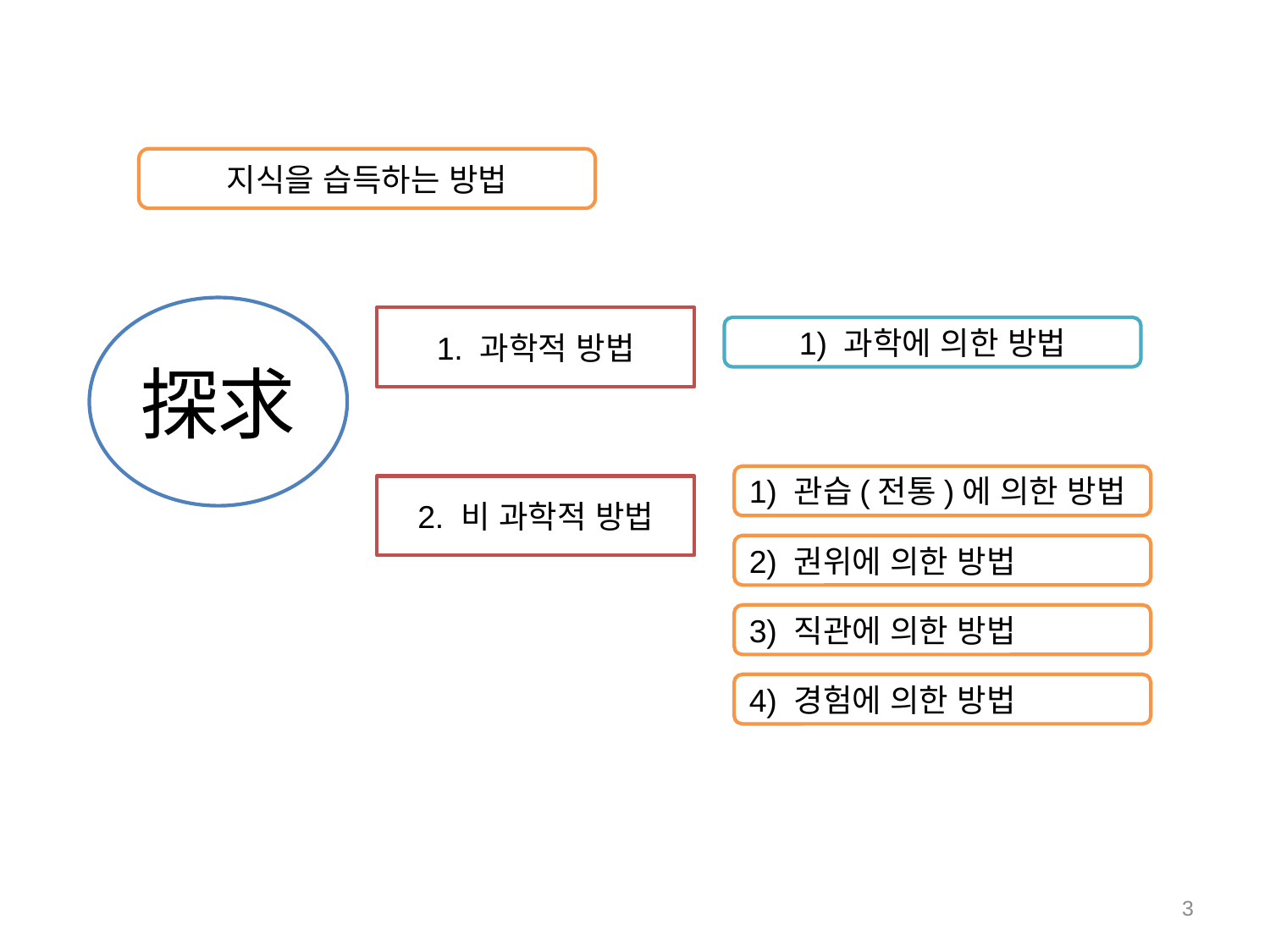

지식을 습득하는 방법
探求
1. 과학적 방법
1) 과학에 의한 방법
1) 관습(전통)에 의한 방법
2. 비 과학적 방법
2) 권위에 의한 방법
3) 직관에 의한 방법
4) 경험에 의한 방법
3